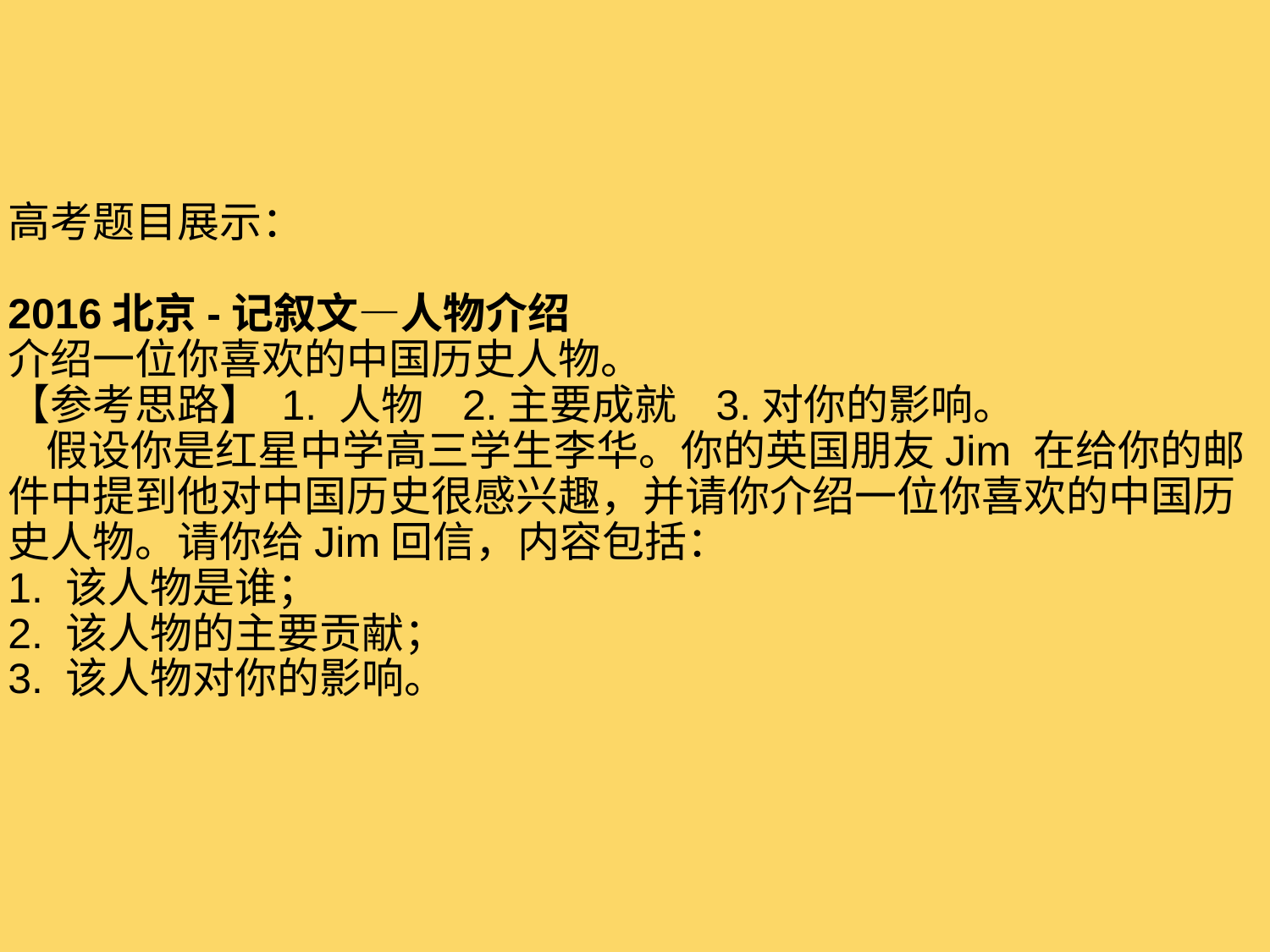

高考题目展示：
2016北京-记叙文—人物介绍
介绍一位你喜欢的中国历史人物。
【参考思路】 1. 人物   2.主要成就   3.对你的影响。
    假设你是红星中学高三学生李华。你的英国朋友Jim 在给你的邮件中提到他对中国历史很感兴趣，并请你介绍一位你喜欢的中国历史人物。请你给Jim回信，内容包括：
1. 该人物是谁；
2. 该人物的主要贡献；
3. 该人物对你的影响。